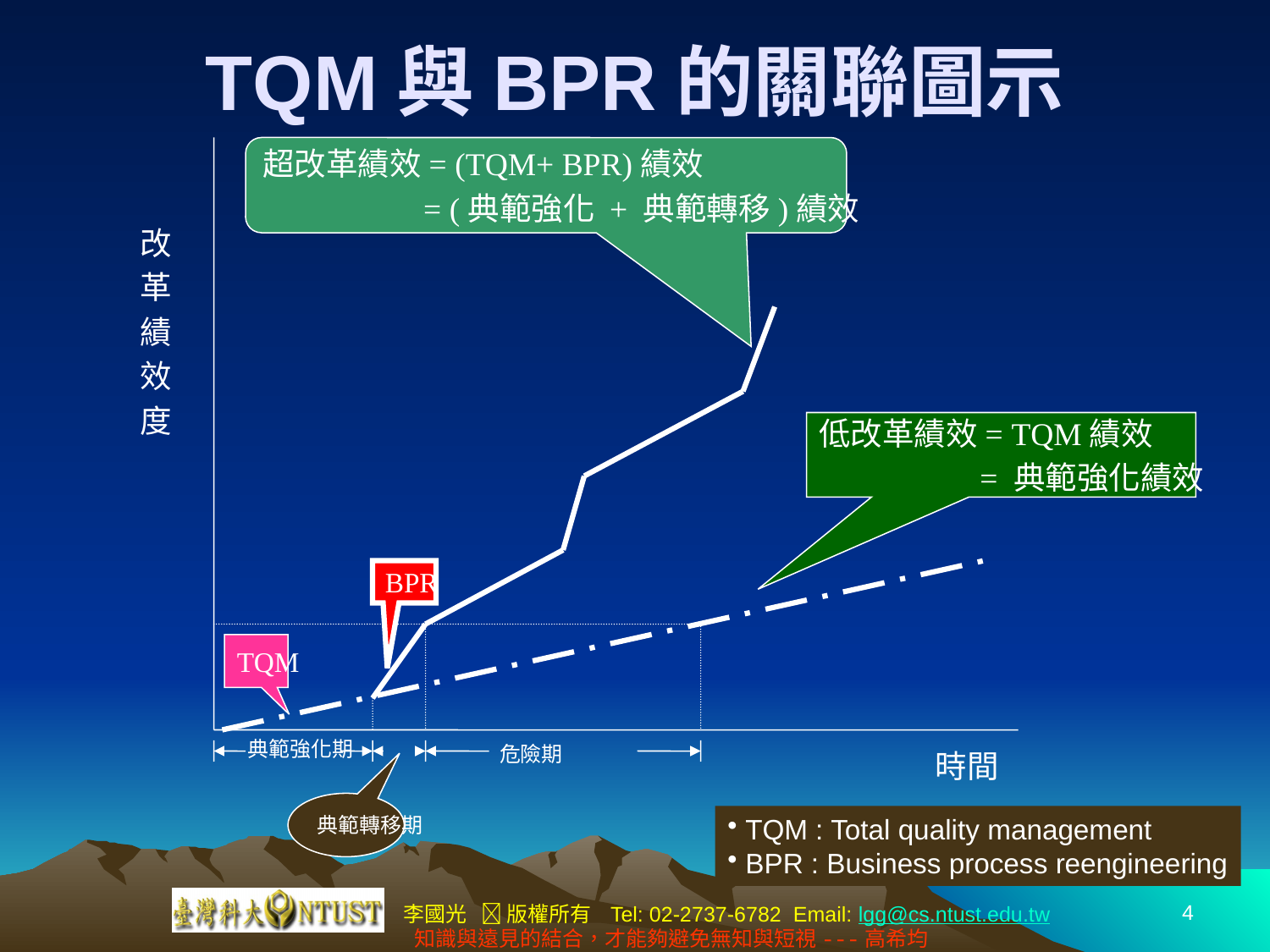

# TQM與BPR的關聯圖示

超改革績效= (TQM+ BPR)績效
                    = (典範強化 + 典範轉移)績效
改
革
績
效
度

BPR

低改革績效= TQM績效
                    = 典範強化績效

TQM

典範強化期
危險期

時間

典範轉移期
 TQM : Total quality management
 BPR : Business process reengineering
4